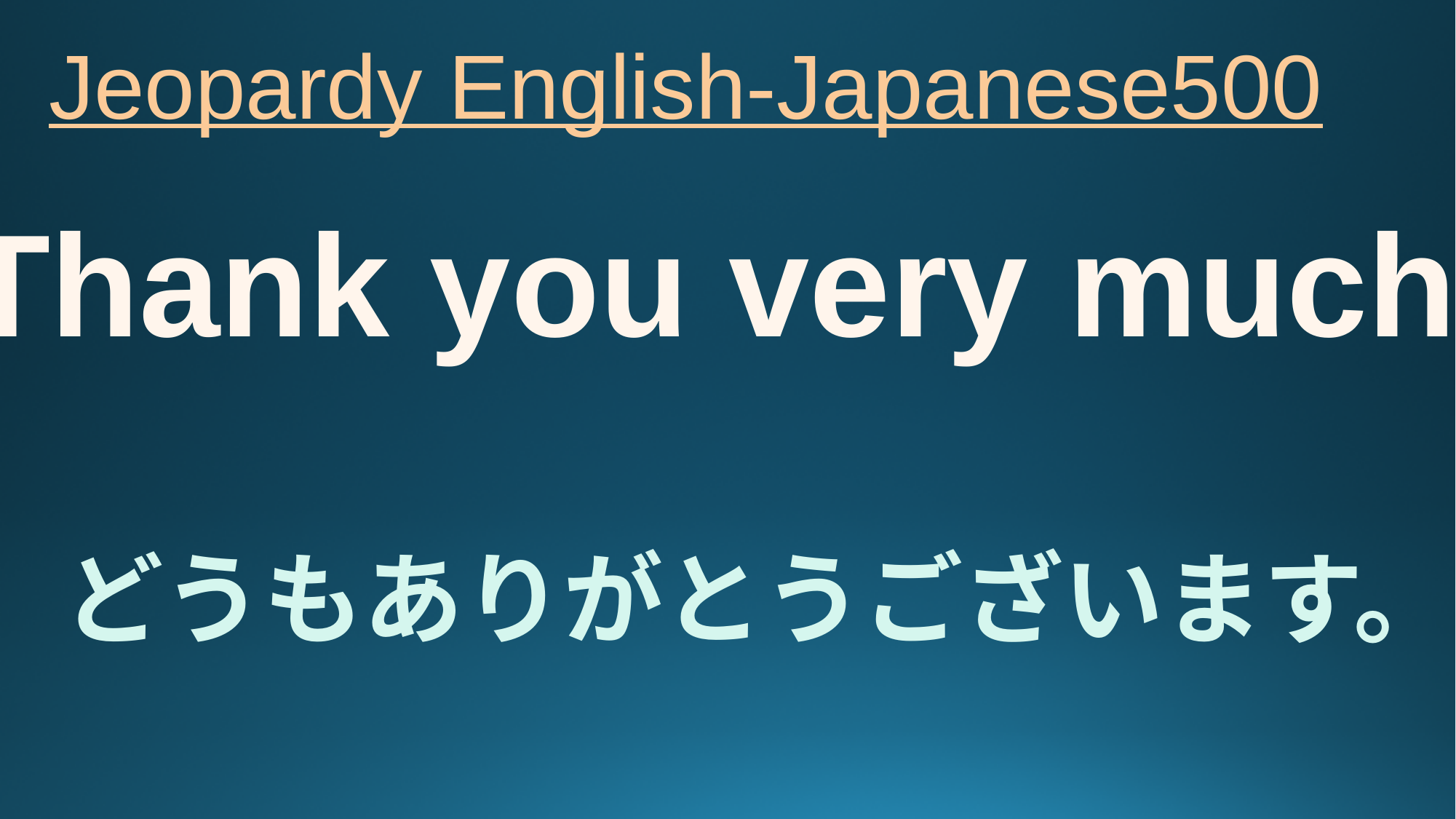

# Jeopardy English-Japanese500
Thank you very much.
どうもありがとうございます。